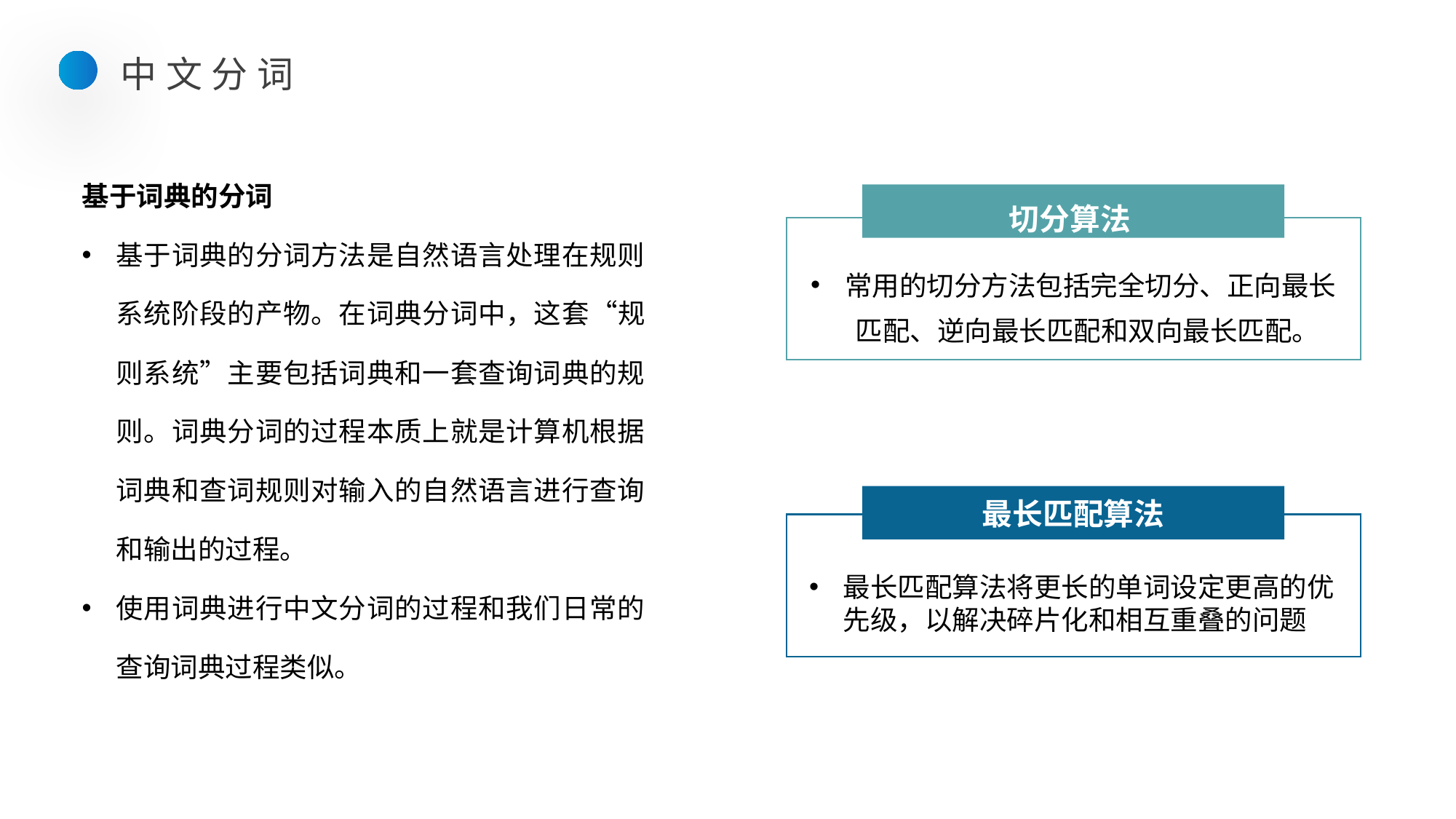

中文分词

基于词典的分词
基于词典的分词方法是自然语言处理在规则系统阶段的产物。在词典分词中，这套“规则系统”主要包括词典和一套查询词典的规则。词典分词的过程本质上就是计算机根据词典和查词规则对输入的自然语言进行查询和输出的过程。
使用词典进行中文分词的过程和我们日常的查询词典过程类似。
切分算法

常用的切分方法包括完全切分、正向最长匹配、逆向最长匹配和双向最长匹配。

最长匹配算法

最长匹配算法将更长的单词设定更高的优先级，以解决碎片化和相互重叠的问题